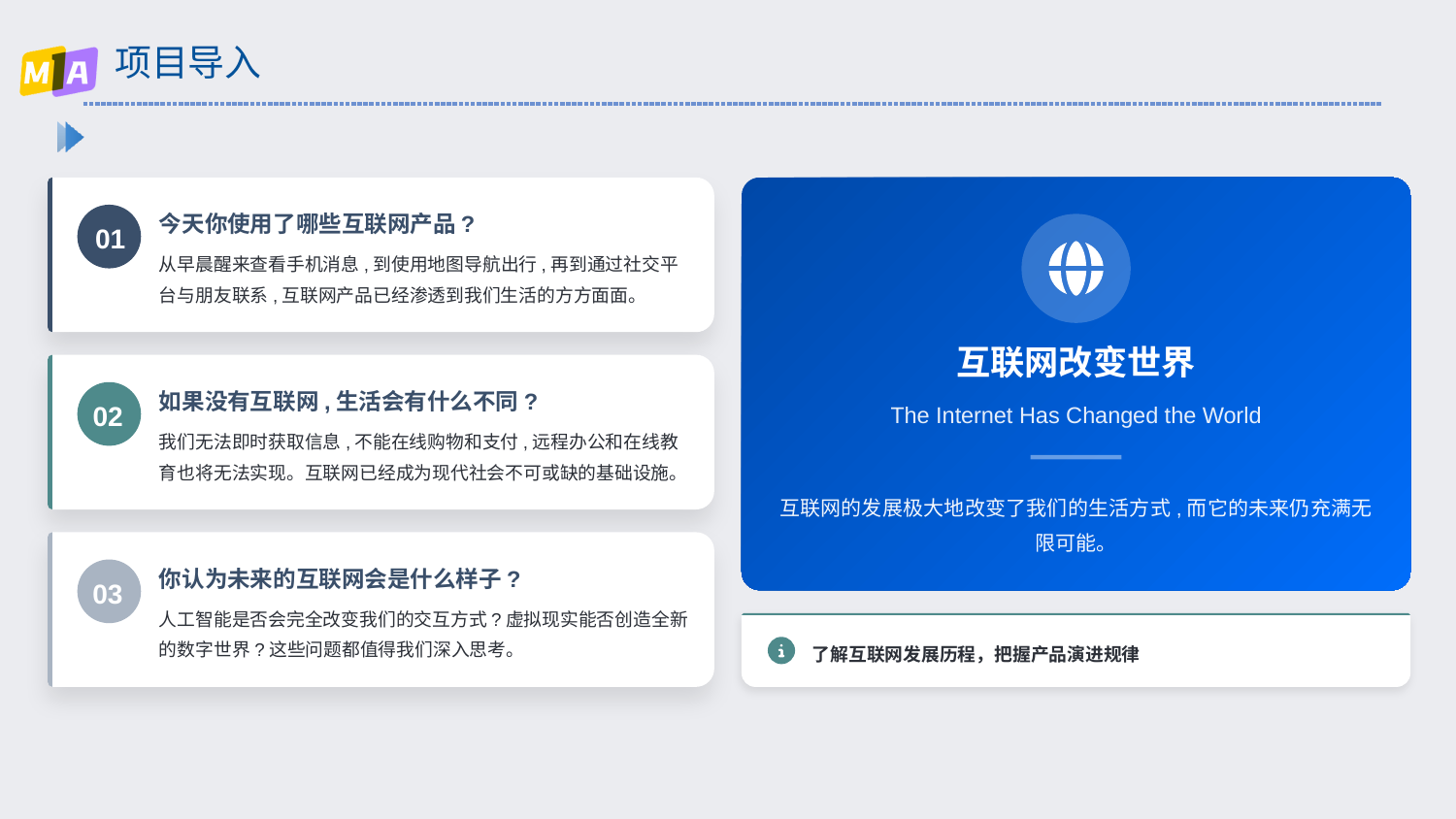

# 项目导入

今天你使用了哪些互联网产品?

01

从早晨醒来查看手机消息,到使用地图导航出行,再到通过社交平台与朋友联系,互联网产品已经渗透到我们生活的方方面面。
互联网改变世界

如果没有互联网,生活会有什么不同?
02
The Internet Has Changed the World
我们无法即时获取信息,不能在线购物和支付,远程办公和在线教育也将无法实现。互联网已经成为现代社会不可或缺的基础设施。

互联网的发展极大地改变了我们的生活方式,而它的未来仍充满无限可能。

你认为未来的互联网会是什么样子?
03
人工智能是否会完全改变我们的交互方式?虚拟现实能否创造全新的数字世界?这些问题都值得我们深入思考。

了解互联网发展历程，把握产品演进规律